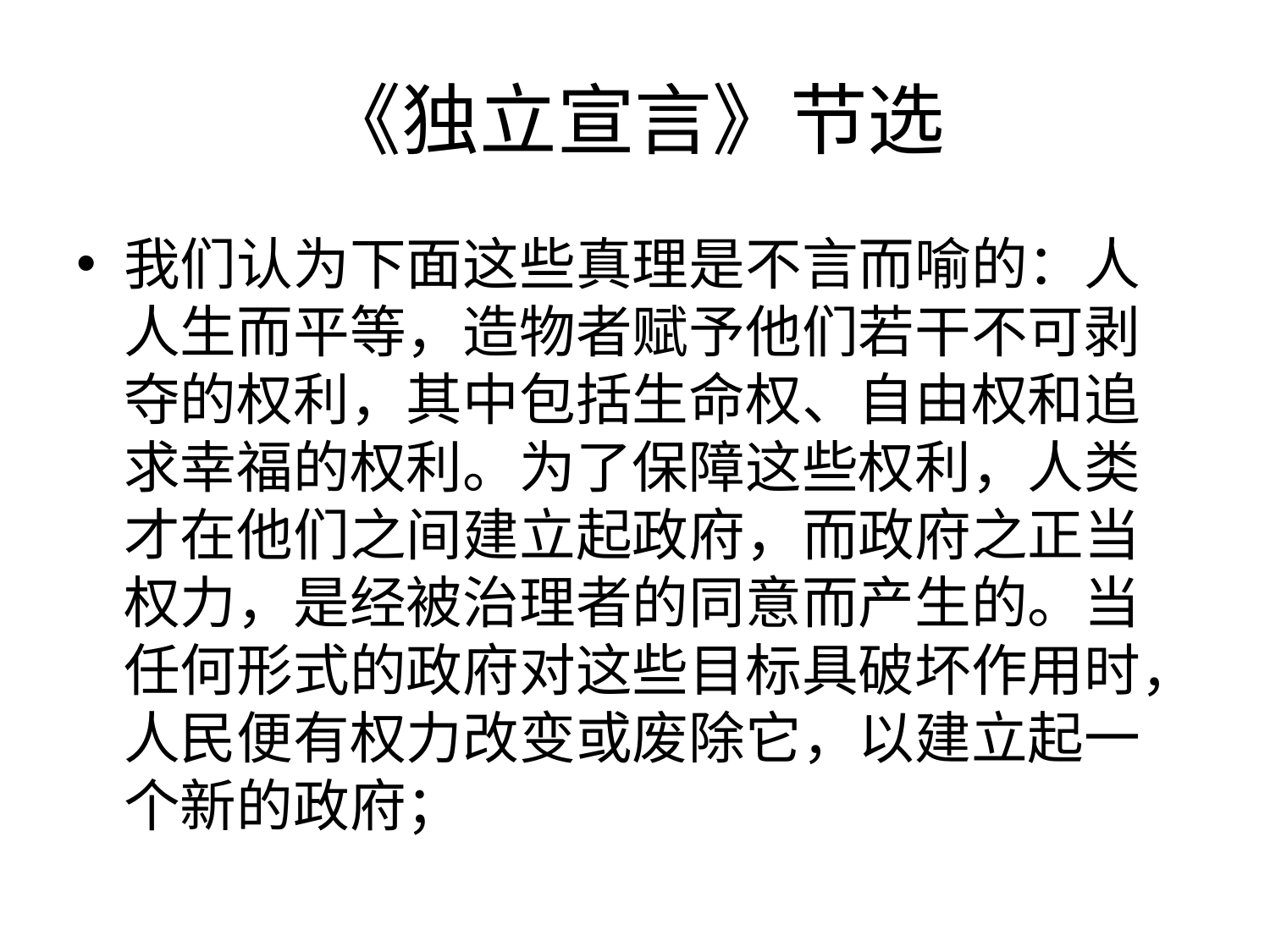

# 《独立宣言》节选
我们认为下面这些真理是不言而喻的：人人生而平等，造物者赋予他们若干不可剥夺的权利，其中包括生命权、自由权和追求幸福的权利。为了保障这些权利，人类才在他们之间建立起政府，而政府之正当权力，是经被治理者的同意而产生的。当任何形式的政府对这些目标具破坏作用时，人民便有权力改变或废除它，以建立起一个新的政府；